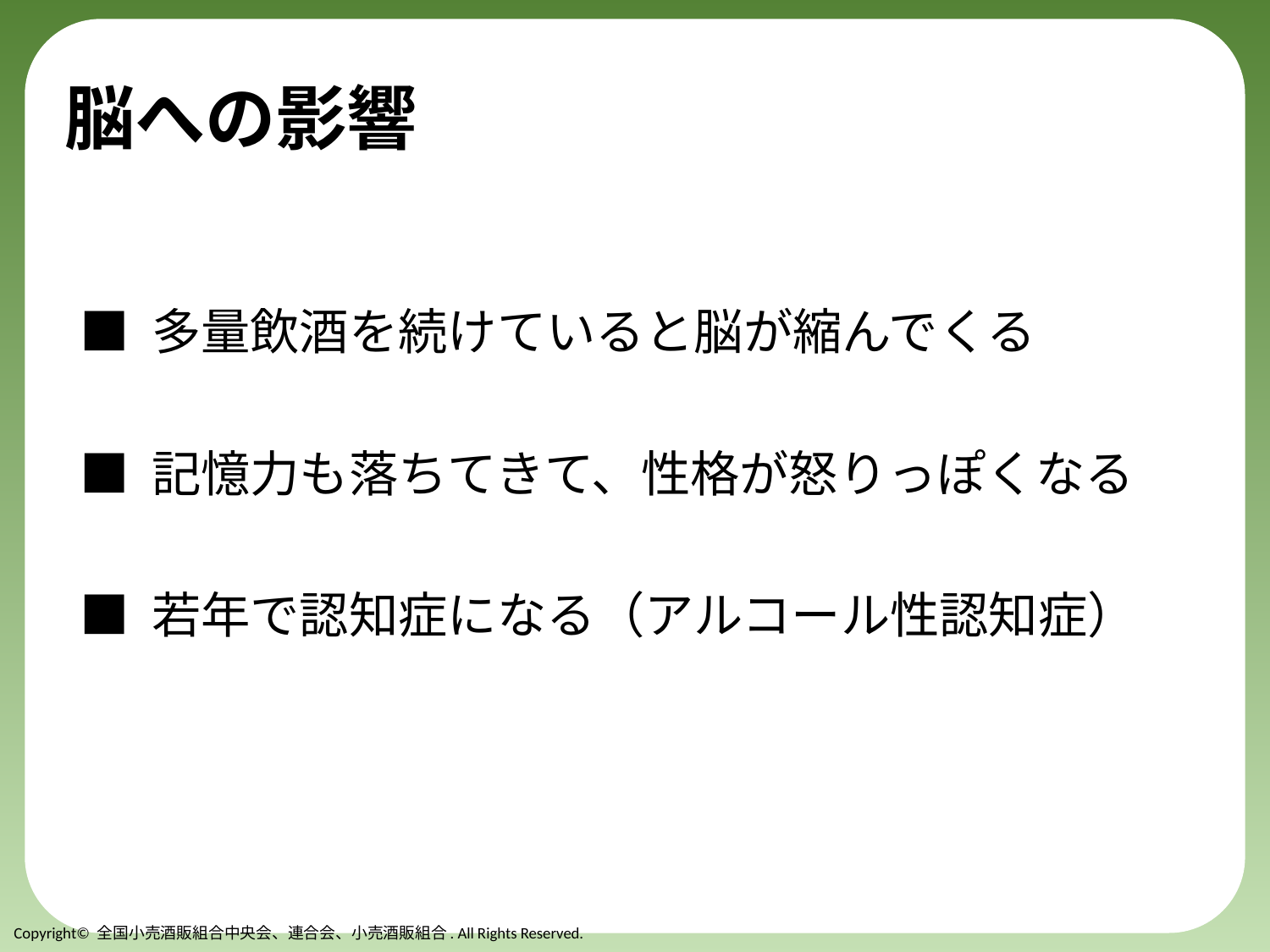

# 脳への影響

■ 多量飲酒を続けていると脳が縮んでくる

■ 記憶力も落ちてきて、性格が怒りっぽくなる

■ 若年で認知症になる（アルコール性認知症）
Copyright© 全国小売酒販組合中央会、連合会、小売酒販組合. All Rights Reserved.